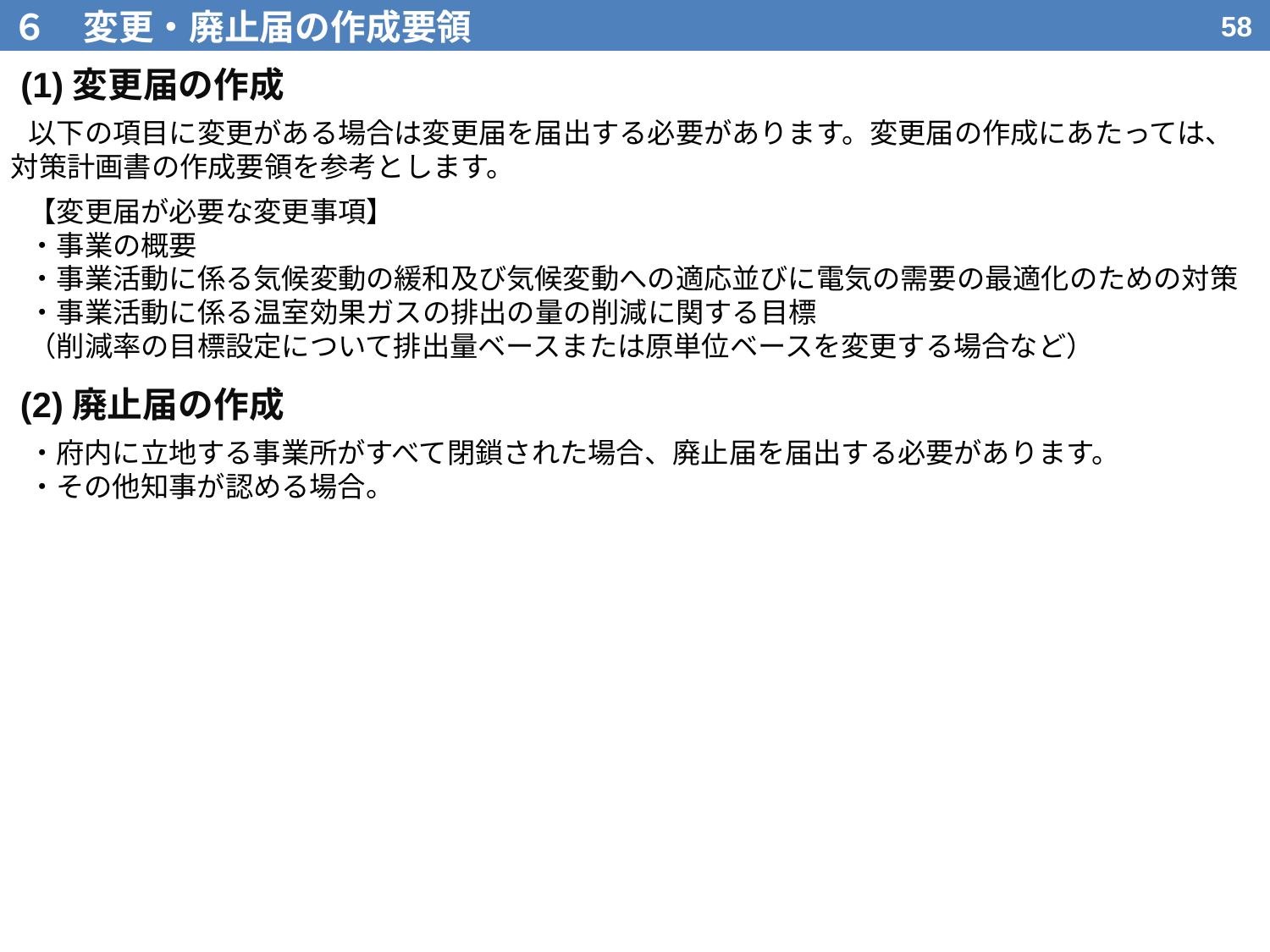

６　変更・廃止届の作成要領
58
 (1)変更届の作成
以下の項目に変更がある場合は変更届を届出する必要があります。変更届の作成にあたっては、対策計画書の作成要領を参考とします。
【変更届が必要な変更事項】
・事業の概要
・事業活動に係る気候変動の緩和及び気候変動への適応並びに電気の需要の最適化のための対策
・事業活動に係る温室効果ガスの排出の量の削減に関する目標
（削減率の目標設定について排出量ベースまたは原単位ベースを変更する場合など）
 (2)廃止届の作成
・府内に立地する事業所がすべて閉鎖された場合、廃止届を届出する必要があります。
・その他知事が認める場合。